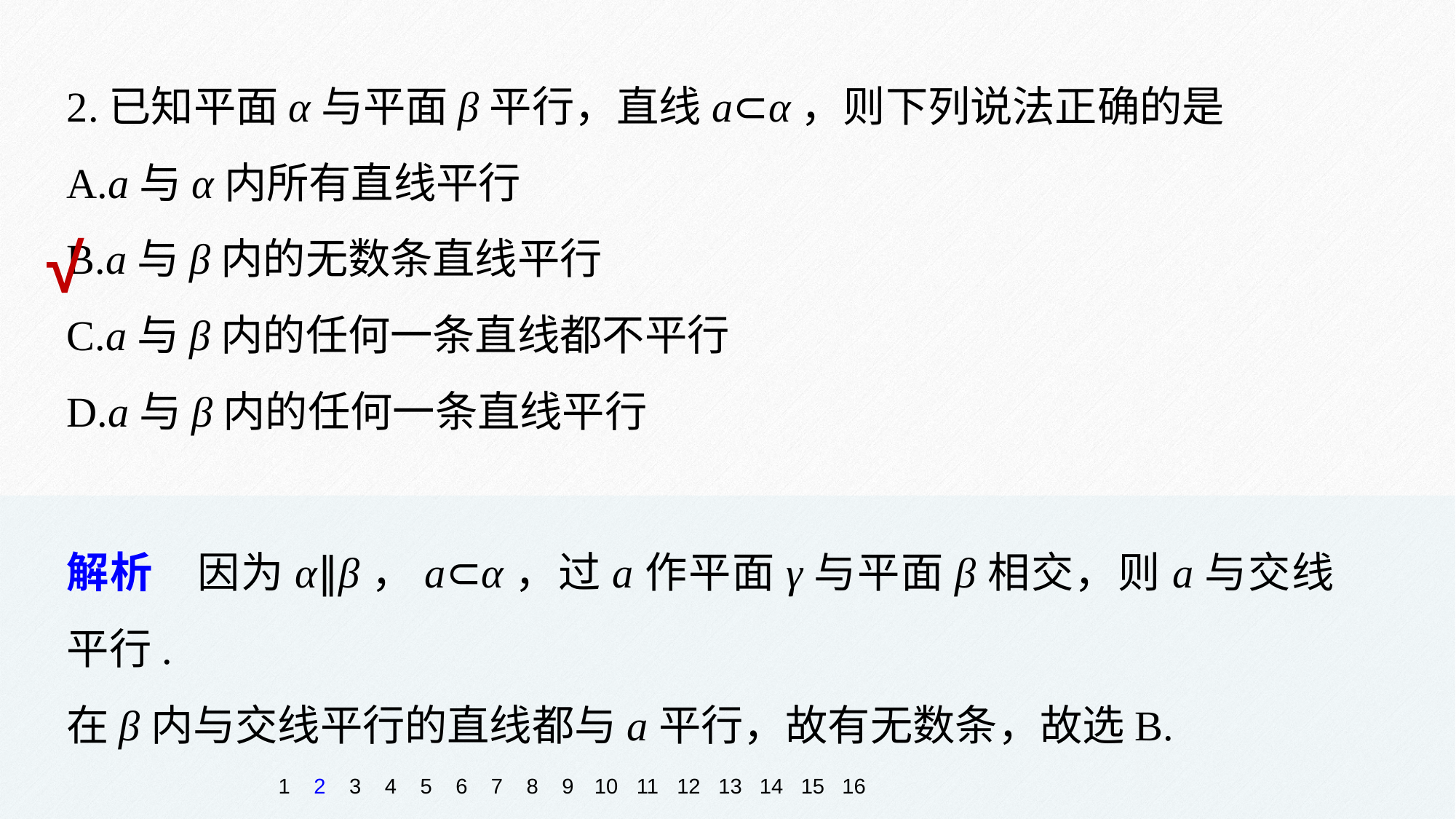

2.已知平面α与平面β平行，直线a⊂α，则下列说法正确的是
A.a与α内所有直线平行
B.a与β内的无数条直线平行
C.a与β内的任何一条直线都不平行
D.a与β内的任何一条直线平行
√
解析　因为α∥β，a⊂α，过a作平面γ与平面β相交，则a与交线平行.
在β内与交线平行的直线都与a平行，故有无数条，故选B.
1
2
3
4
5
6
7
8
9
10
11
12
13
14
15
16